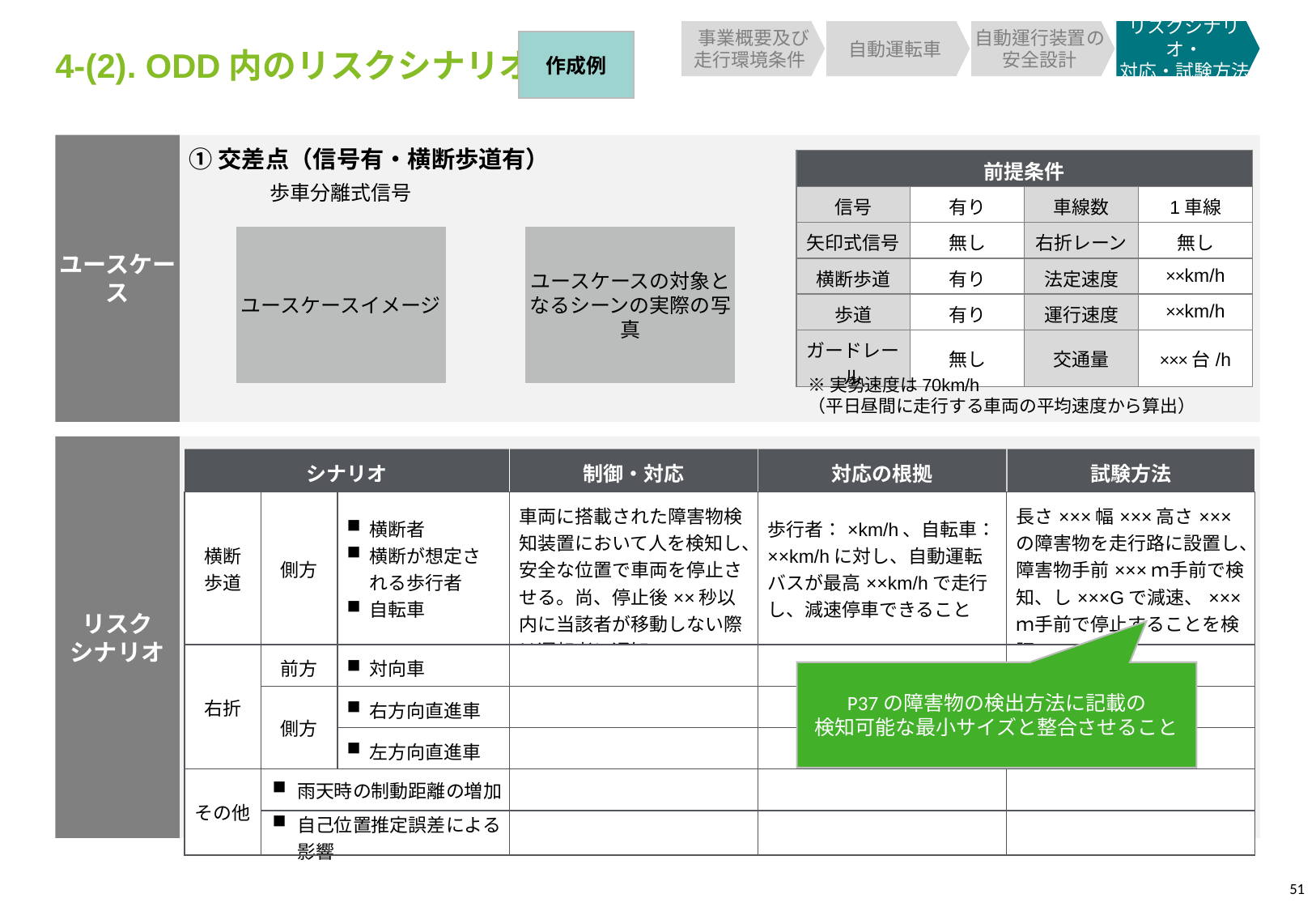

事業概要及び
走行環境条件
自動運転車
自動運行装置の安全設計
リスクシナリオ・
対応・試験方法
作成例
4-(2). ODD内のリスクシナリオ
①交差点（信号有・横断歩道有）
ユースケース
| 前提条件 | 前提条件 |  |  |
| --- | --- | --- | --- |
| 信号 | 有り | 車線数 | 1車線 |
| 矢印式信号 | 無し | 右折レーン | 無し |
| 横断歩道 | 有り | 法定速度 | ××km/h |
| 歩道 | 有り | 運行速度 | ××km/h |
| ガードレール | 無し | 交通量 | ×××台/h |
歩車分離式信号
ユースケースイメージ
ユースケースの対象となるシーンの実際の写真
※実勢速度は70km/h
（平日昼間に走行する車両の平均速度から算出）
リスク
シナリオ

| シナリオ |  |  | 制御・対応 | 対応の根拠 | 試験方法 |
| --- | --- | --- | --- | --- | --- |
| 横断 歩道 | 側方 | 横断者 横断が想定される歩行者 自転車 | 車両に搭載された障害物検知装置において人を検知し、安全な位置で車両を停止させる。尚、停止後××秒以内に当該者が移動しない際は運転者に通知 | 歩行者：×km/h、自転車：××km/hに対し、自動運転バスが最高××km/hで走行し、減速停車できること | 長さ×××幅×××高さ×××の障害物を走行路に設置し、障害物手前×××ｍ手前で検知、し×××Gで減速、×××ｍ手前で停止することを検証 |
| 右折 | 前方 | 対向車 |  |  |  |
|  | 側方 | 右方向直進車 |  |  |  |
|  |  | 左方向直進車 |  |  |  |
| その他 | 雨天時の制動距離の増加 |  |  |  |  |
| 自己位置 | 自己位置推定誤差による影響 |  |  |  |  |
P37の障害物の検出方法に記載の
検知可能な最小サイズと整合させること
51